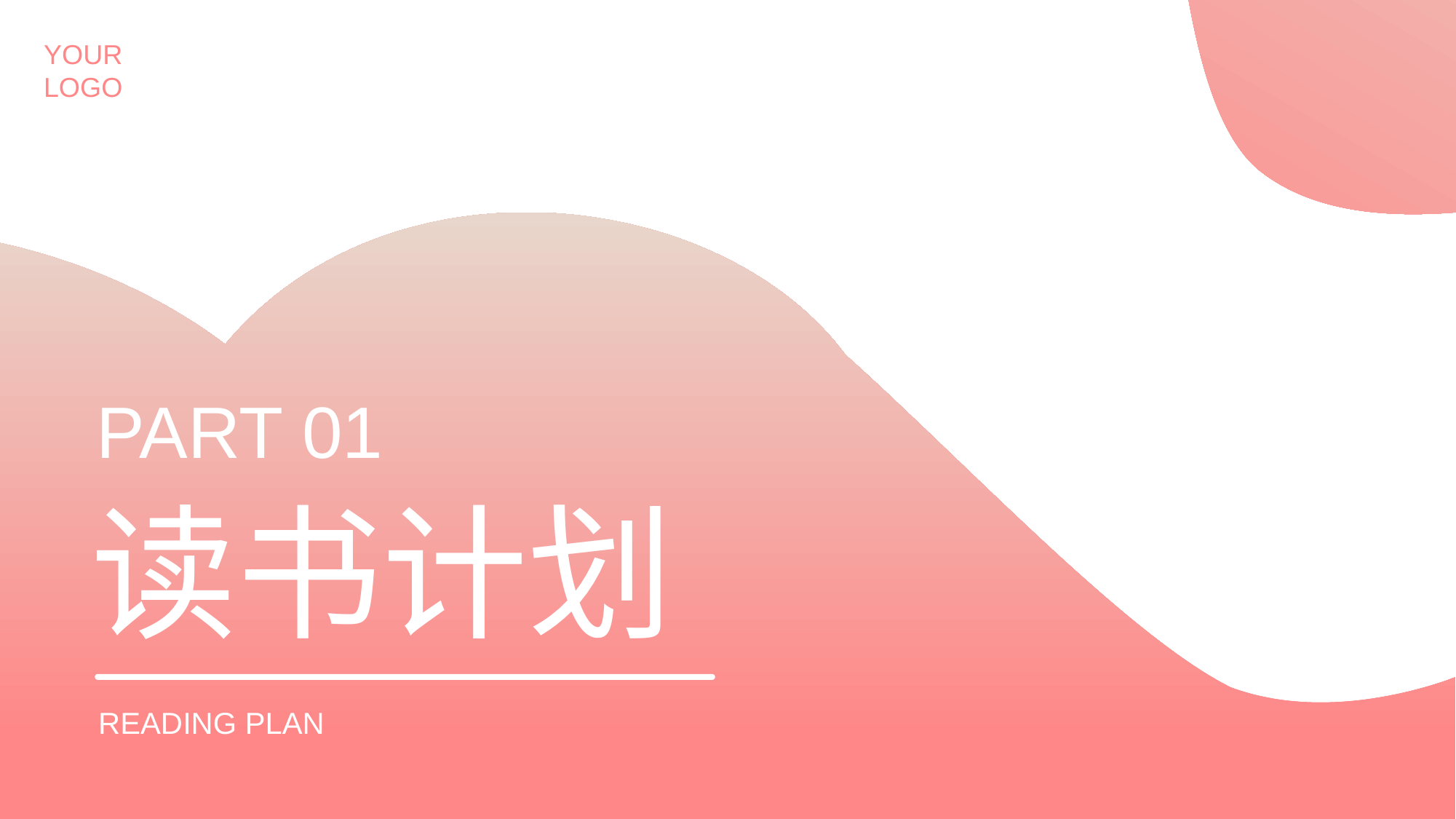

YOUR
LOGO

PART 01
读书计划

READING PLAN